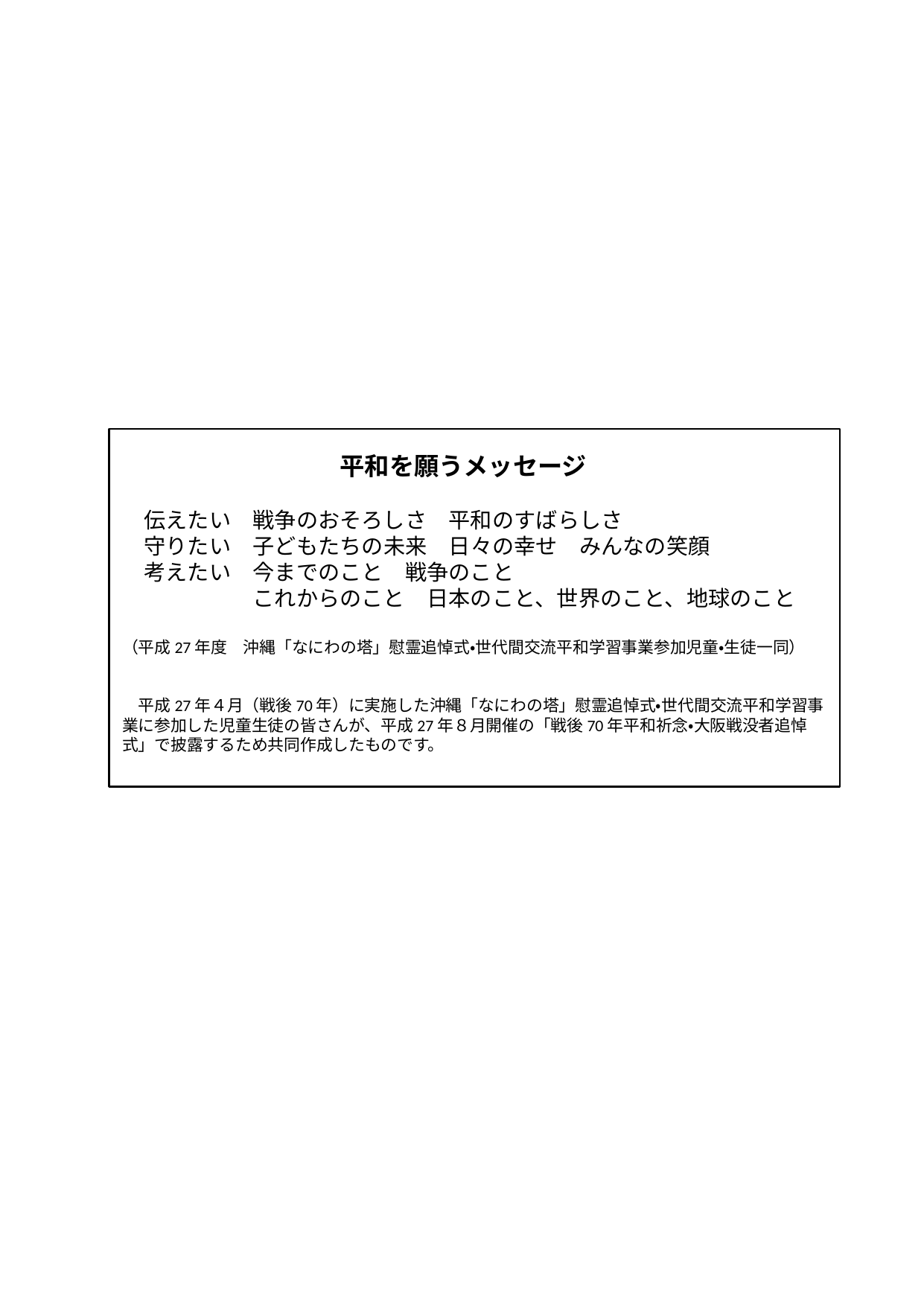

平和を願うメッセージ

　伝えたい　戦争のおそろしさ　平和のすばらしさ
　守りたい　子どもたちの未来　日々の幸せ　みんなの笑顔
　考えたい　今までのこと　戦争のこと
　　　　　　これからのこと　日本のこと、世界のこと、地球のこと

（平成27年度　沖縄「なにわの塔」慰霊追悼式・世代間交流平和学習事業参加児童・生徒一同）

　平成27年４月（戦後70年）に実施した沖縄「なにわの塔」慰霊追悼式・世代間交流平和学習事業に参加した児童生徒の皆さんが、平成27年８月開催の「戦後70年平和祈念・大阪戦没者追悼式」で披露するため共同作成したものです。